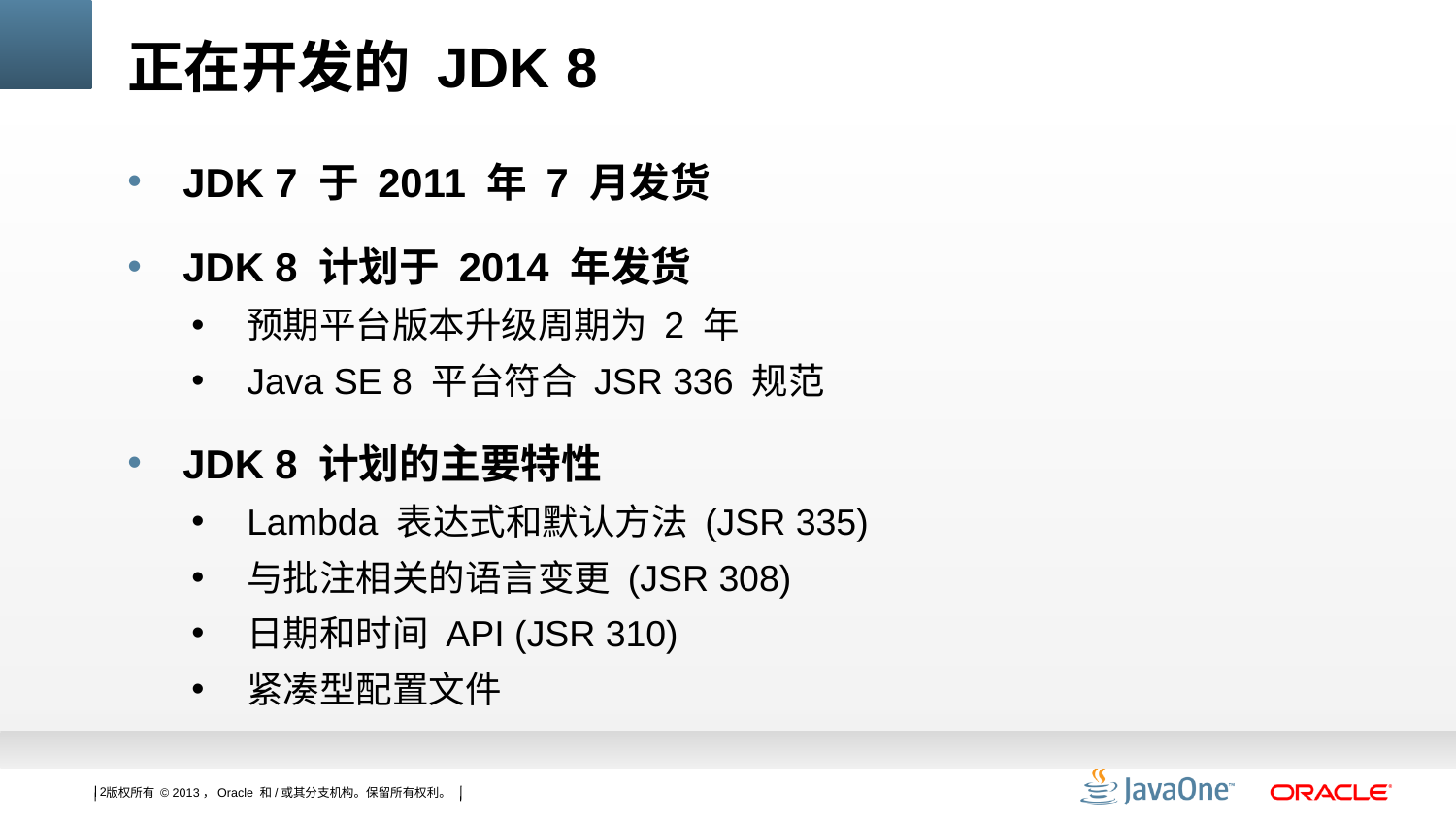

# 正在开发的 JDK 8

JDK 7 于 2011 年 7 月发货
JDK 8 计划于 2014 年发货
预期平台版本升级周期为 2 年
Java SE 8 平台符合 JSR 336 规范
JDK 8 计划的主要特性
Lambda 表达式和默认方法 (JSR 335)
与批注相关的语言变更 (JSR 308)
日期和时间 API (JSR 310)
紧凑型配置文件